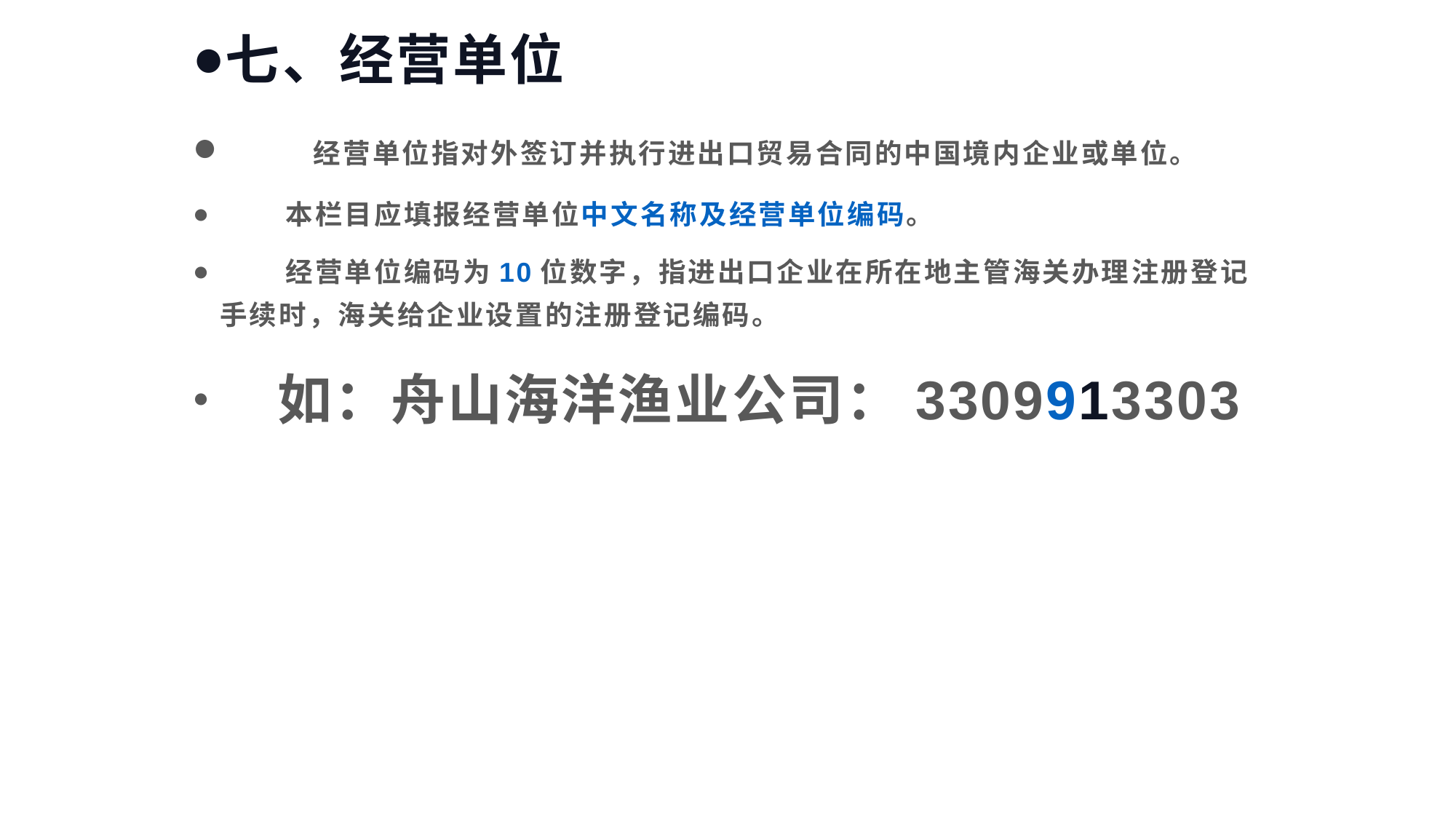

七、经营单位
       经营单位指对外签订并执行进出口贸易合同的中国境内企业或单位。
       本栏目应填报经营单位中文名称及经营单位编码。
       经营单位编码为10位数字，指进出口企业在所在地主管海关办理注册登记手续时，海关给企业设置的注册登记编码。
      如：舟山海洋渔业公司：3309913303